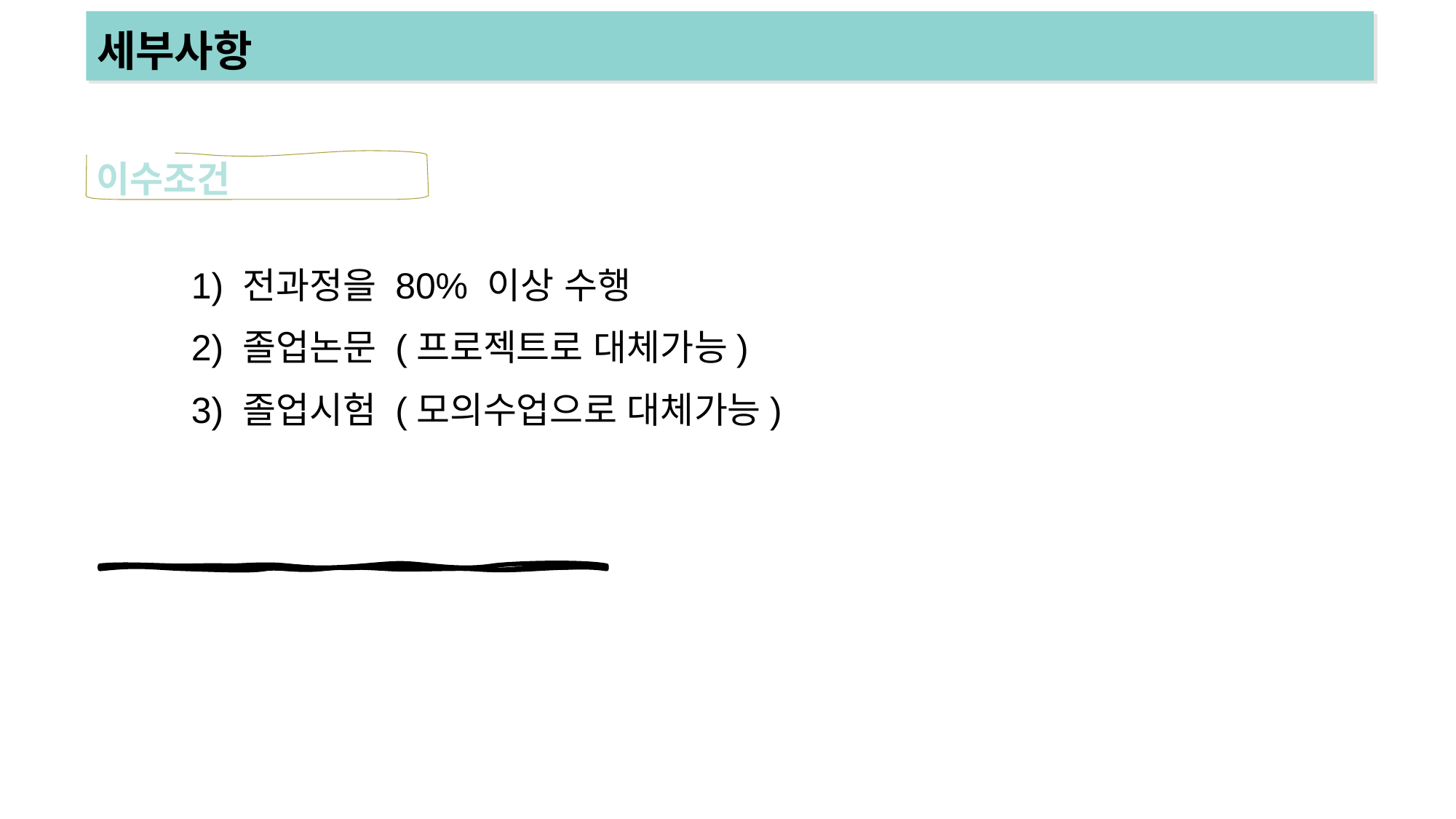

세부사항
이수조건
1) 전과정을 80% 이상 수행
2) 졸업논문 (프로젝트로 대체가능)
3) 졸업시험 (모의수업으로 대체가능)